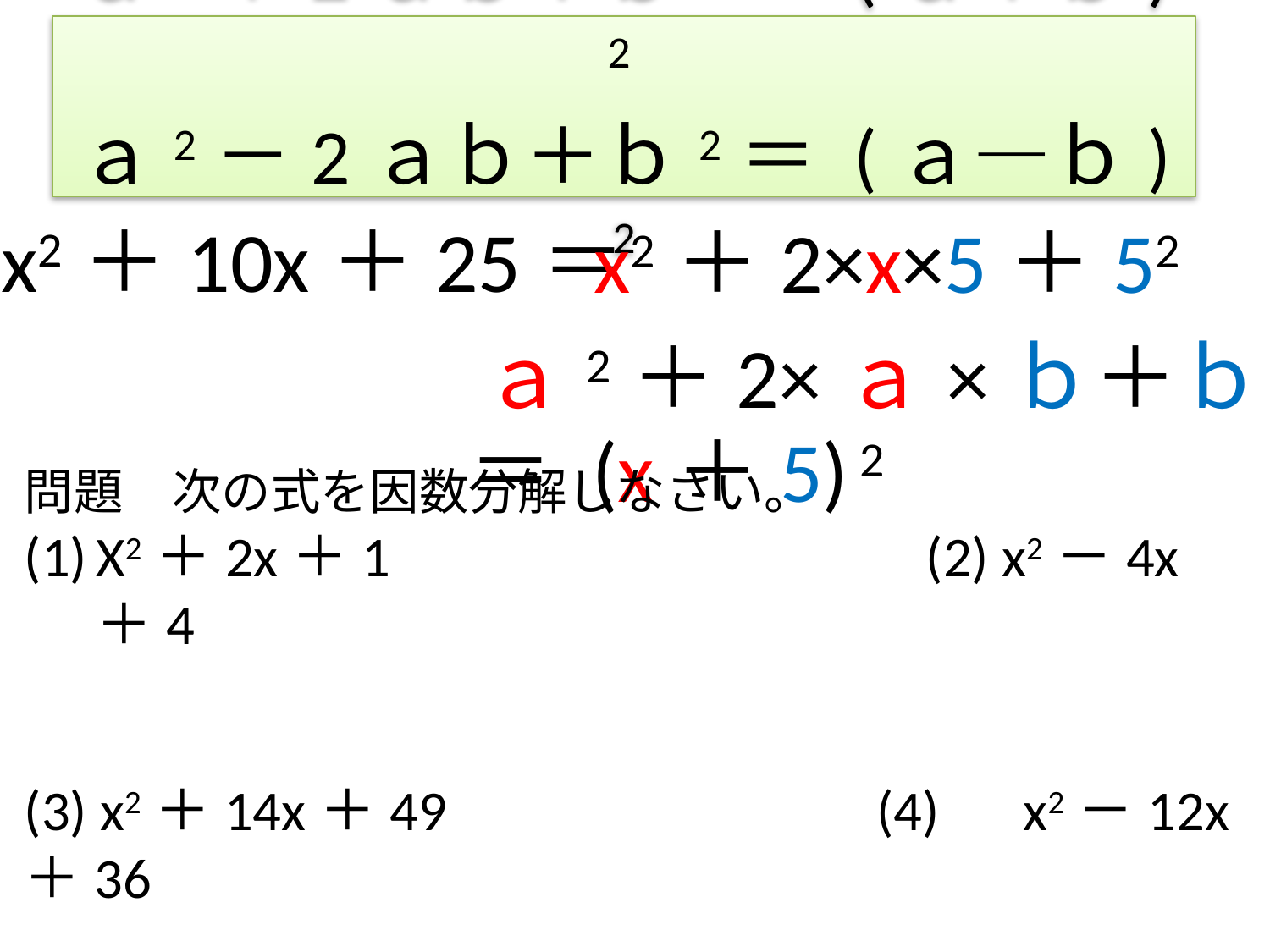

# ａ2＋2ａｂ＋ｂ2＝ (ａ＋ｂ) 2
ａ2－2ａｂ＋ｂ2＝ (ａ―ｂ) 2
x2＋10x＋25＝
x2＋2×x×5＋52
ａ2＋2×ａ×ｂ＋ｂ2
＝ (x＋5) 2
問題　次の式を因数分解しなさい。
X2＋2x＋1　　　　　　　　　(2) x2－4x＋4

(3) x2＋14x＋49 　　　　　　　(4)　x2－12x＋36